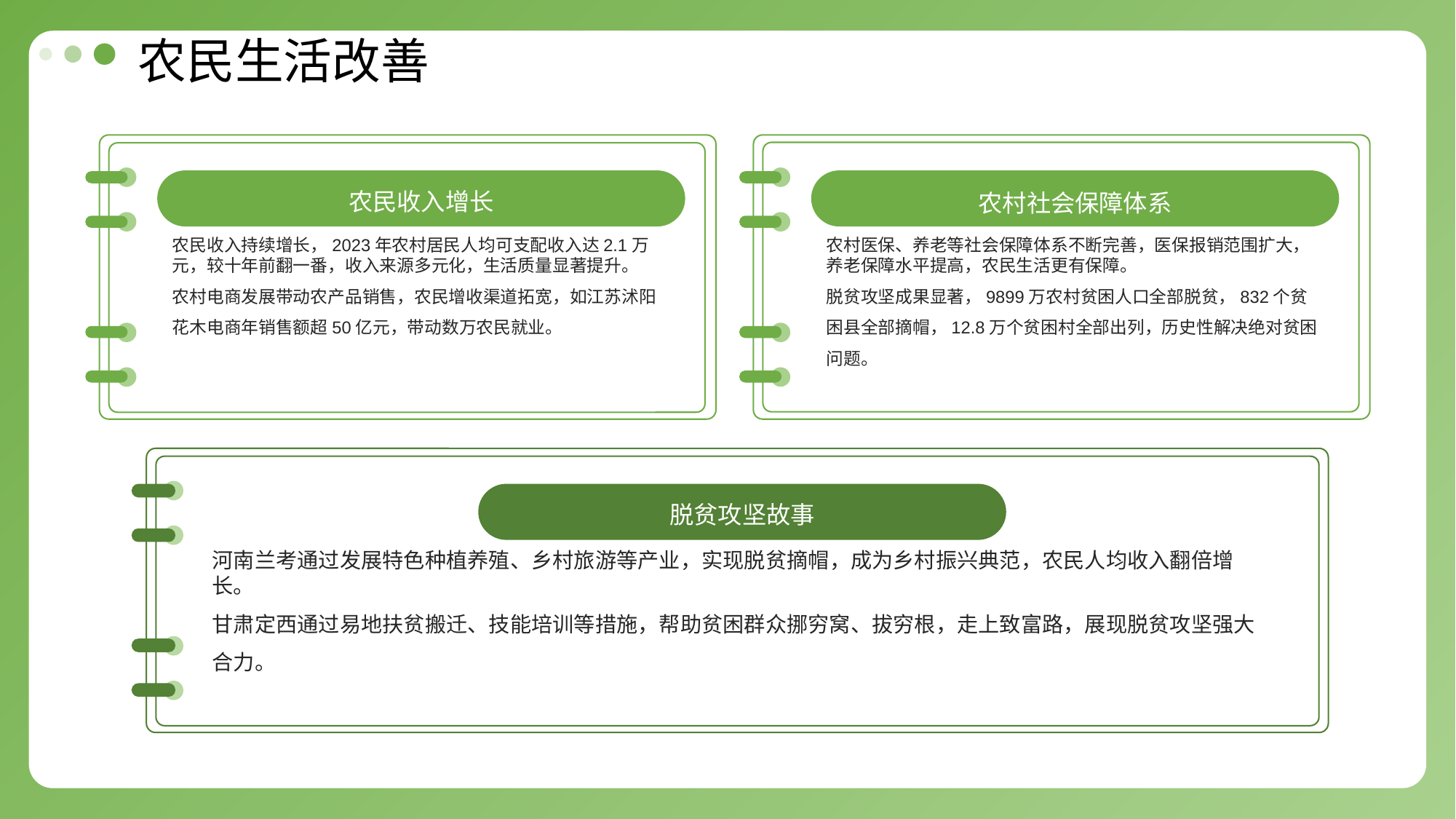

农民生活改善

农民收入增长
农村社会保障体系

农民收入持续增长，2023年农村居民人均可支配收入达2.1万元，较十年前翻一番，收入来源多元化，生活质量显著提升。
农村电商发展带动农产品销售，农民增收渠道拓宽，如江苏沭阳花木电商年销售额超50亿元，带动数万农民就业。
农村医保、养老等社会保障体系不断完善，医保报销范围扩大，养老保障水平提高，农民生活更有保障。
脱贫攻坚成果显著，9899万农村贫困人口全部脱贫，832个贫困县全部摘帽，12.8万个贫困村全部出列，历史性解决绝对贫困问题。

脱贫攻坚故事

河南兰考通过发展特色种植养殖、乡村旅游等产业，实现脱贫摘帽，成为乡村振兴典范，农民人均收入翻倍增长。
甘肃定西通过易地扶贫搬迁、技能培训等措施，帮助贫困群众挪穷窝、拔穷根，走上致富路，展现脱贫攻坚强大合力。